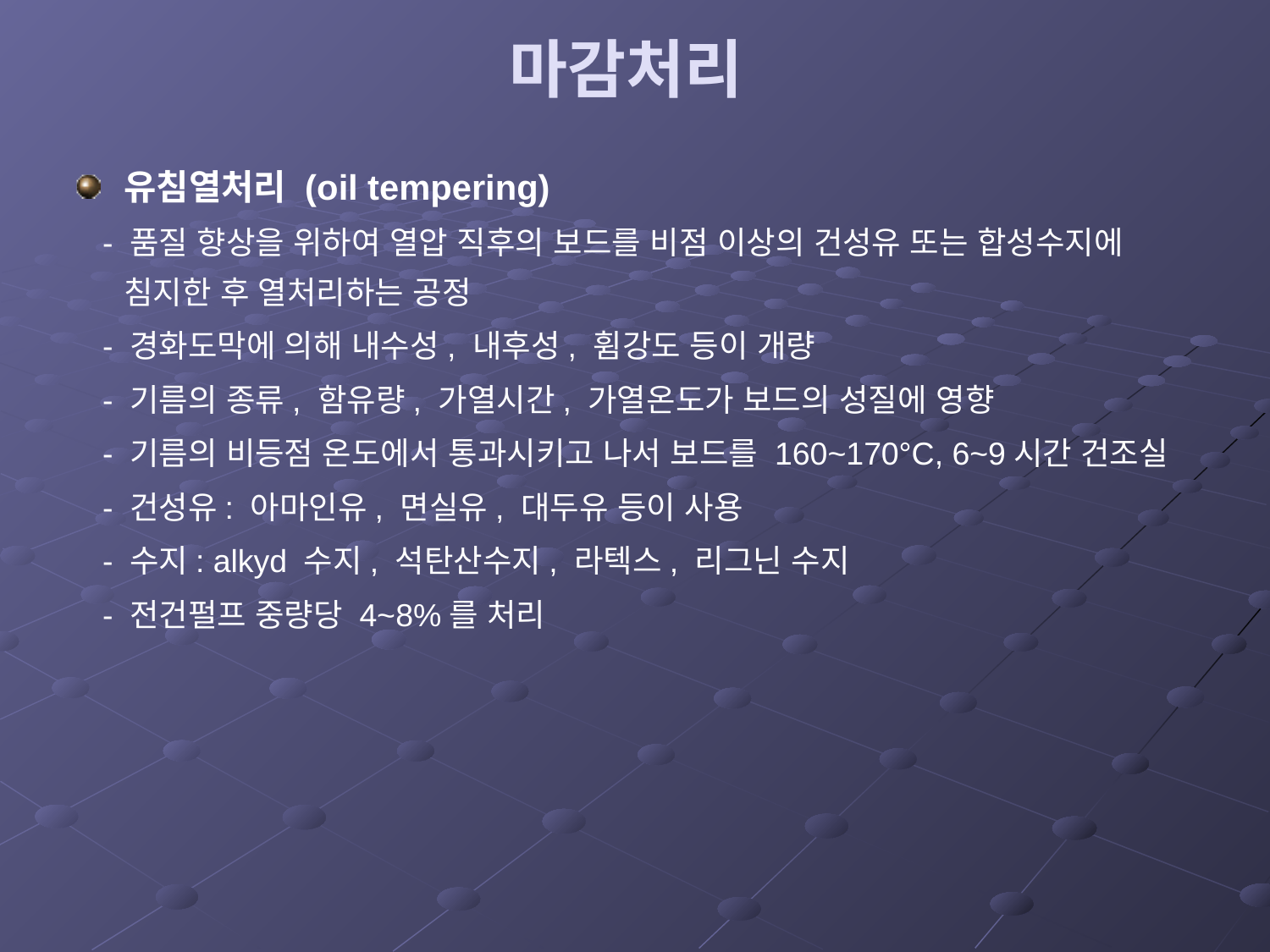

# 마감처리

유침열처리 (oil tempering)
   - 품질 향상을 위하여 열압 직후의 보드를 비점 이상의 건성유 또는 합성수지에 침지한 후 열처리하는 공정
   - 경화도막에 의해 내수성, 내후성, 휨강도 등이 개량
   - 기름의 종류, 함유량, 가열시간, 가열온도가 보드의 성질에 영향
   - 기름의 비등점 온도에서 통과시키고 나서 보드를 160~170°C, 6~9시간 건조실
   - 건성유: 아마인유, 면실유, 대두유 등이 사용
   - 수지: alkyd 수지, 석탄산수지, 라텍스, 리그닌 수지
   - 전건펄프 중량당 4~8%를 처리